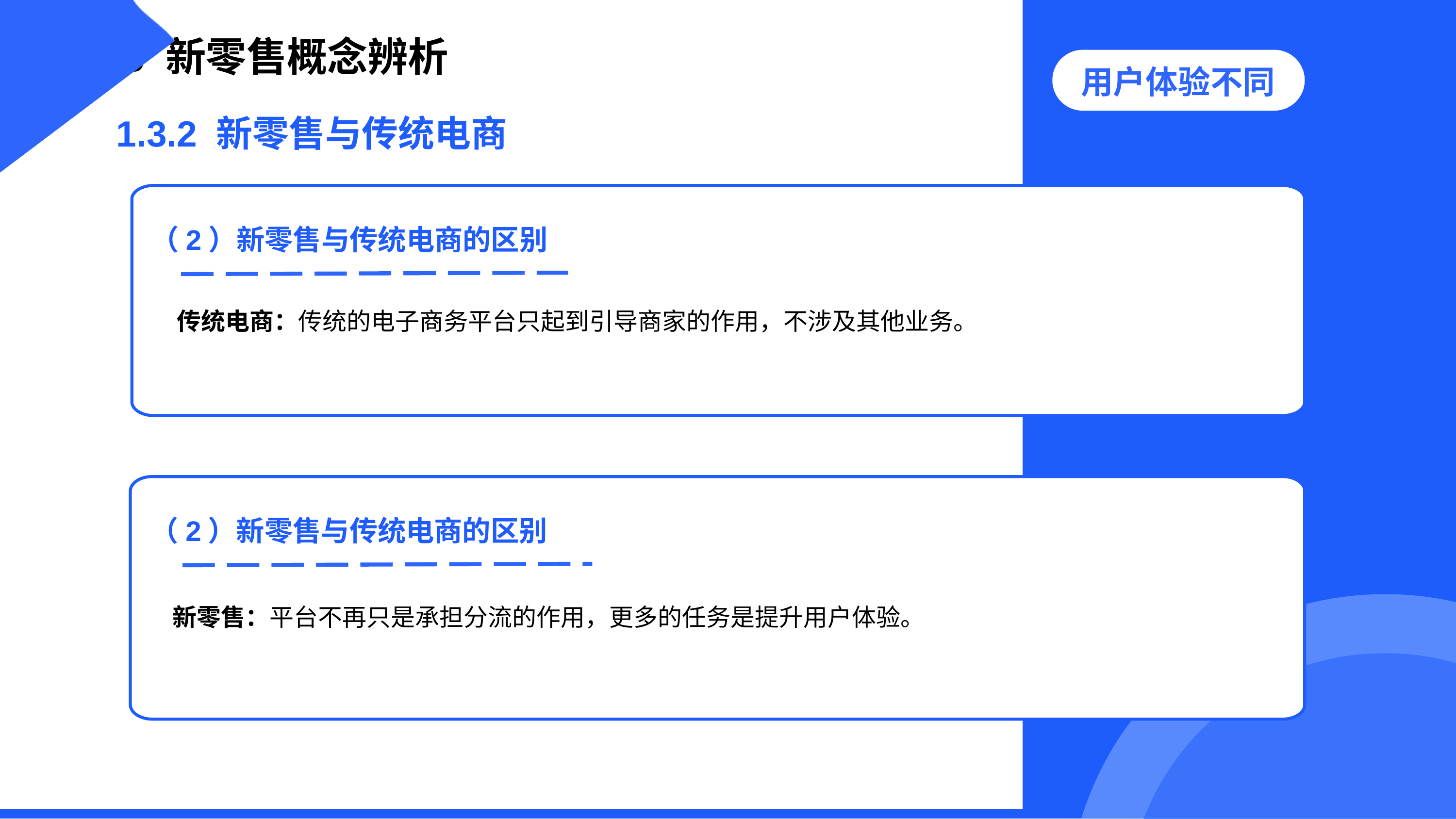

1.3 新零售概念辨析

用户体验不同
1.3.2 新零售与传统电商

（2）新零售与传统电商的区别

传统电商：传统的电子商务平台只起到引导商家的作用，不涉及其他业务。

（2）新零售与传统电商的区别

新零售：平台不再只是承担分流的作用，更多的任务是提升用户体验。